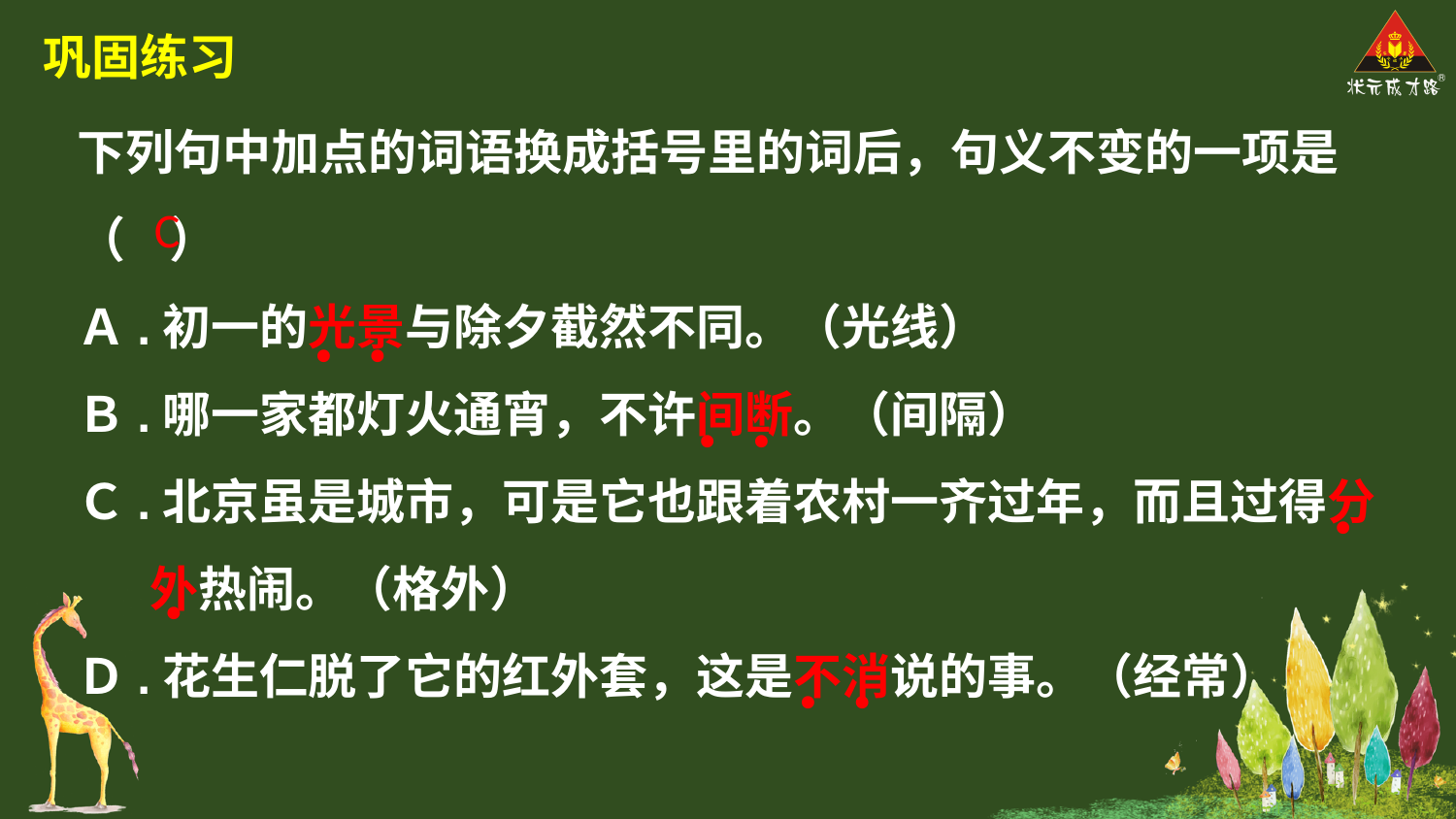

巩固练习
下列句中加点的词语换成括号里的词后，句义不变的一项是（    ）
Ａ.初一的光景与除夕截然不同。（光线）
Ｂ.哪一家都灯火通宵，不许间断。（间隔）
Ｃ.北京虽是城市，可是它也跟着农村一齐过年，而且过得分外热闹。（格外）
Ｄ.花生仁脱了它的红外套，这是不消说的事。（经常）
C
.
.
.
.
.
.
.
.